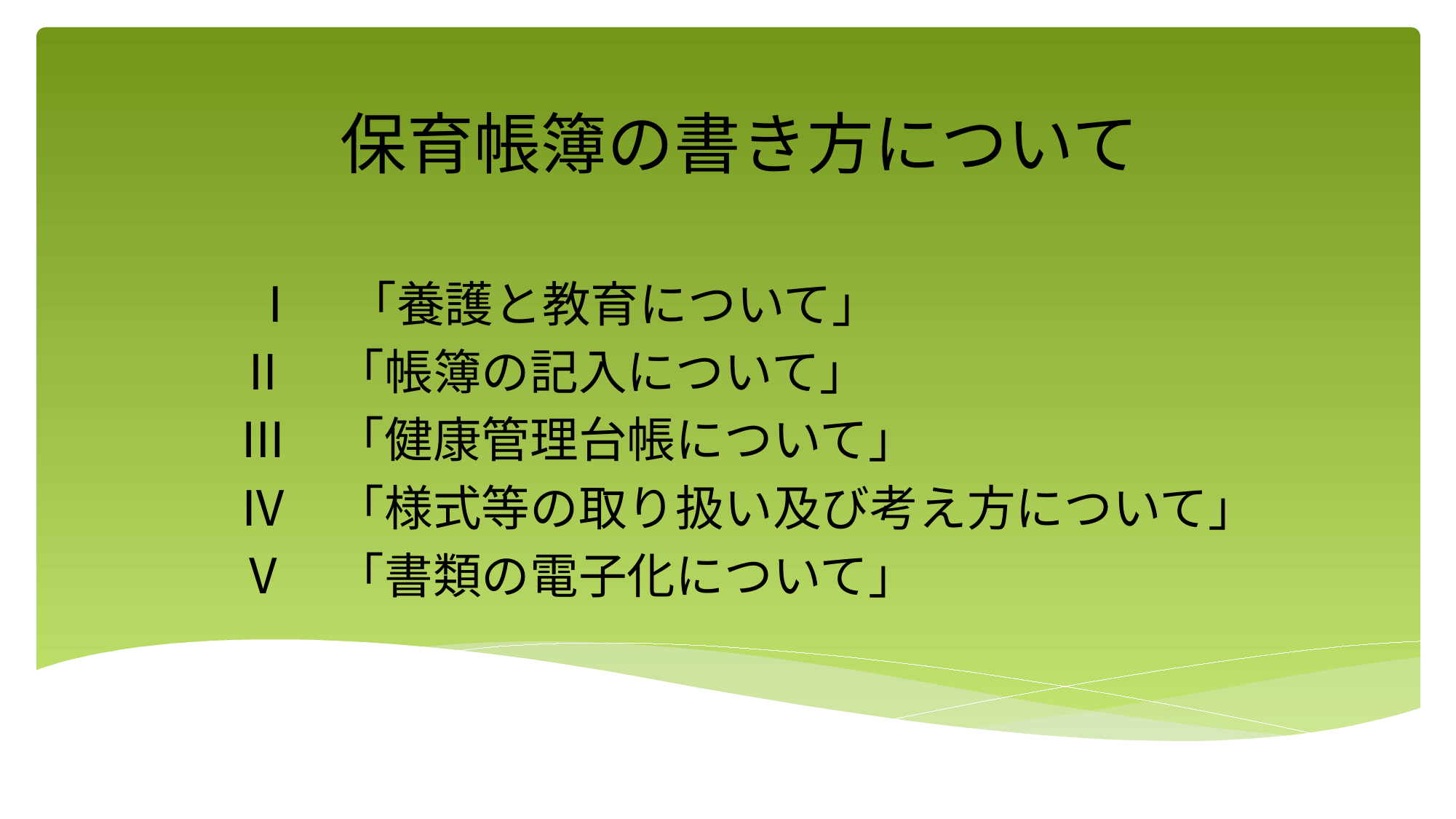

# 保育帳簿の書き方について
　　Ⅰ　「養護と教育について」
　Ⅱ　「帳簿の記入について」
　Ⅲ　「健康管理台帳について」
　Ⅳ　「様式等の取り扱い及び考え方について」
　Ⅴ　「書類の電子化について」